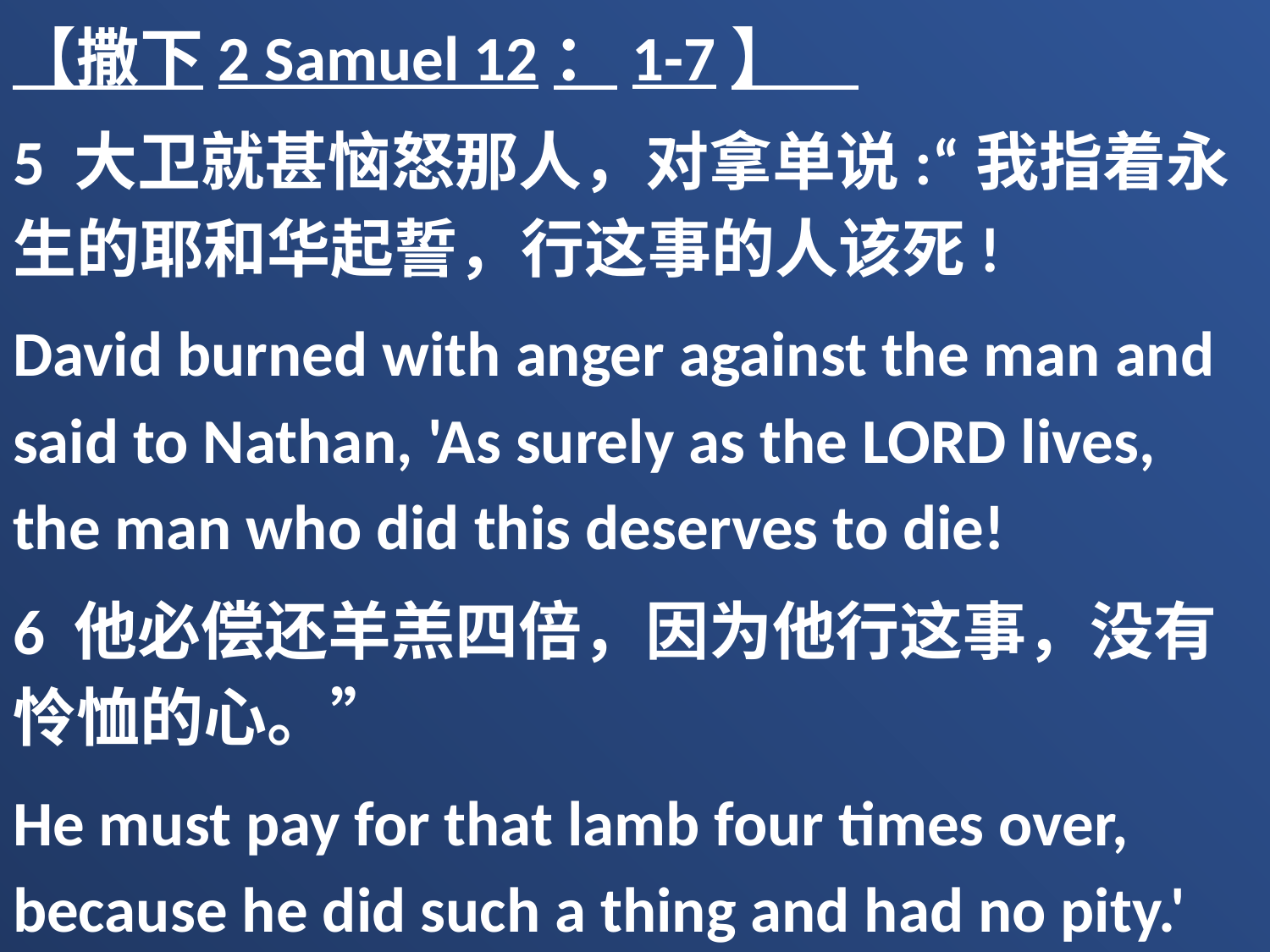

【撒下2 Samuel 12：1-7】
5 大卫就甚恼怒那人，对拿单说:“我指着永生的耶和华起誓，行这事的人该死!
David burned with anger against the man and said to Nathan, 'As surely as the LORD lives, the man who did this deserves to die!
6 他必偿还羊羔四倍，因为他行这事，没有怜恤的心。”
He must pay for that lamb four times over, because he did such a thing and had no pity.'